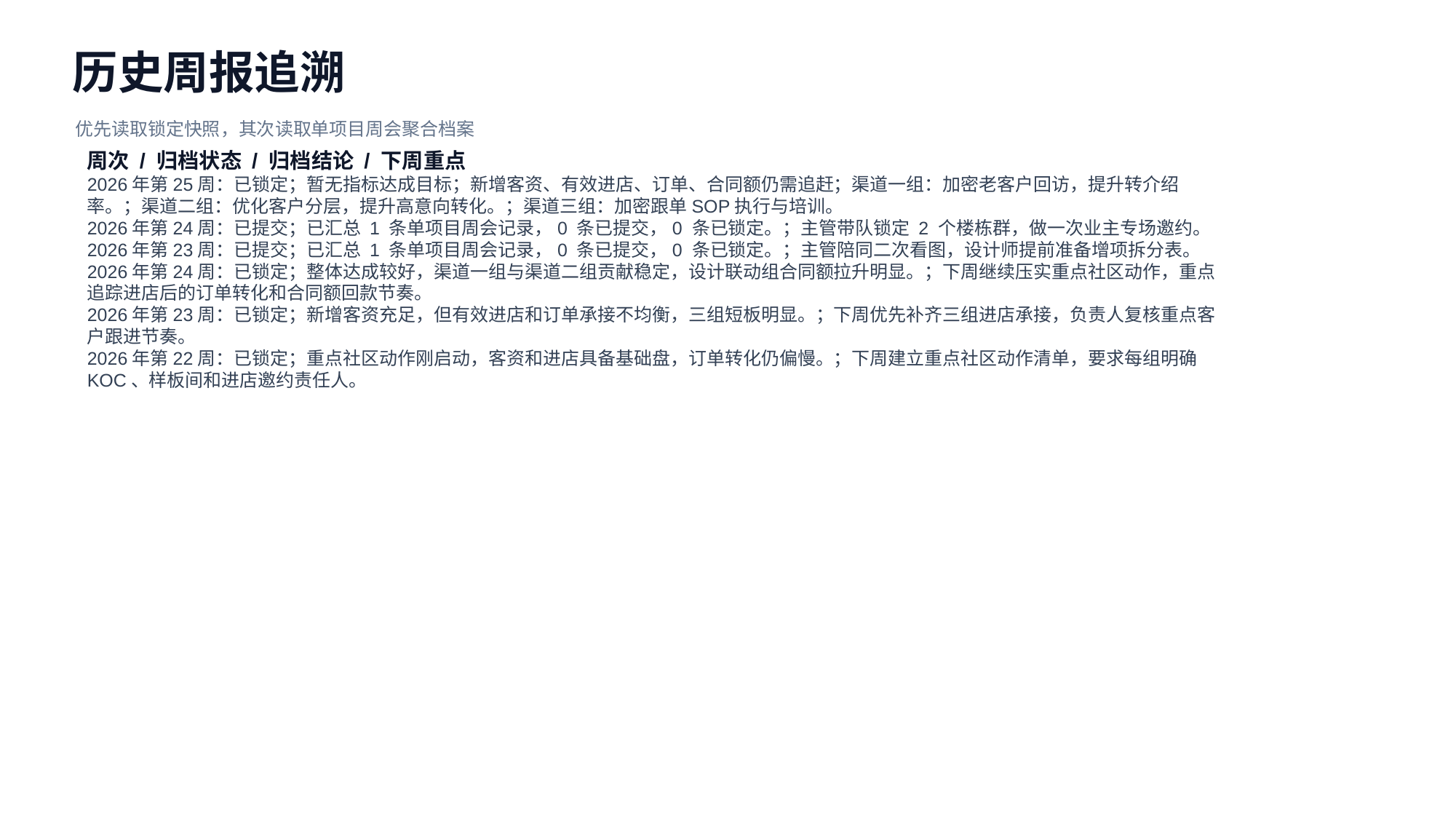

历史周报追溯
优先读取锁定快照，其次读取单项目周会聚合档案
周次 / 归档状态 / 归档结论 / 下周重点
2026年第25周：已锁定；暂无指标达成目标；新增客资、有效进店、订单、合同额仍需追赶；渠道一组：加密老客户回访，提升转介绍率。；渠道二组：优化客户分层，提升高意向转化。；渠道三组：加密跟单SOP执行与培训。
2026年第24周：已提交；已汇总 1 条单项目周会记录，0 条已提交，0 条已锁定。；主管带队锁定 2 个楼栋群，做一次业主专场邀约。
2026年第23周：已提交；已汇总 1 条单项目周会记录，0 条已提交，0 条已锁定。；主管陪同二次看图，设计师提前准备增项拆分表。
2026年第24周：已锁定；整体达成较好，渠道一组与渠道二组贡献稳定，设计联动组合同额拉升明显。；下周继续压实重点社区动作，重点追踪进店后的订单转化和合同额回款节奏。
2026年第23周：已锁定；新增客资充足，但有效进店和订单承接不均衡，三组短板明显。；下周优先补齐三组进店承接，负责人复核重点客户跟进节奏。
2026年第22周：已锁定；重点社区动作刚启动，客资和进店具备基础盘，订单转化仍偏慢。；下周建立重点社区动作清单，要求每组明确KOC、样板间和进店邀约责任人。